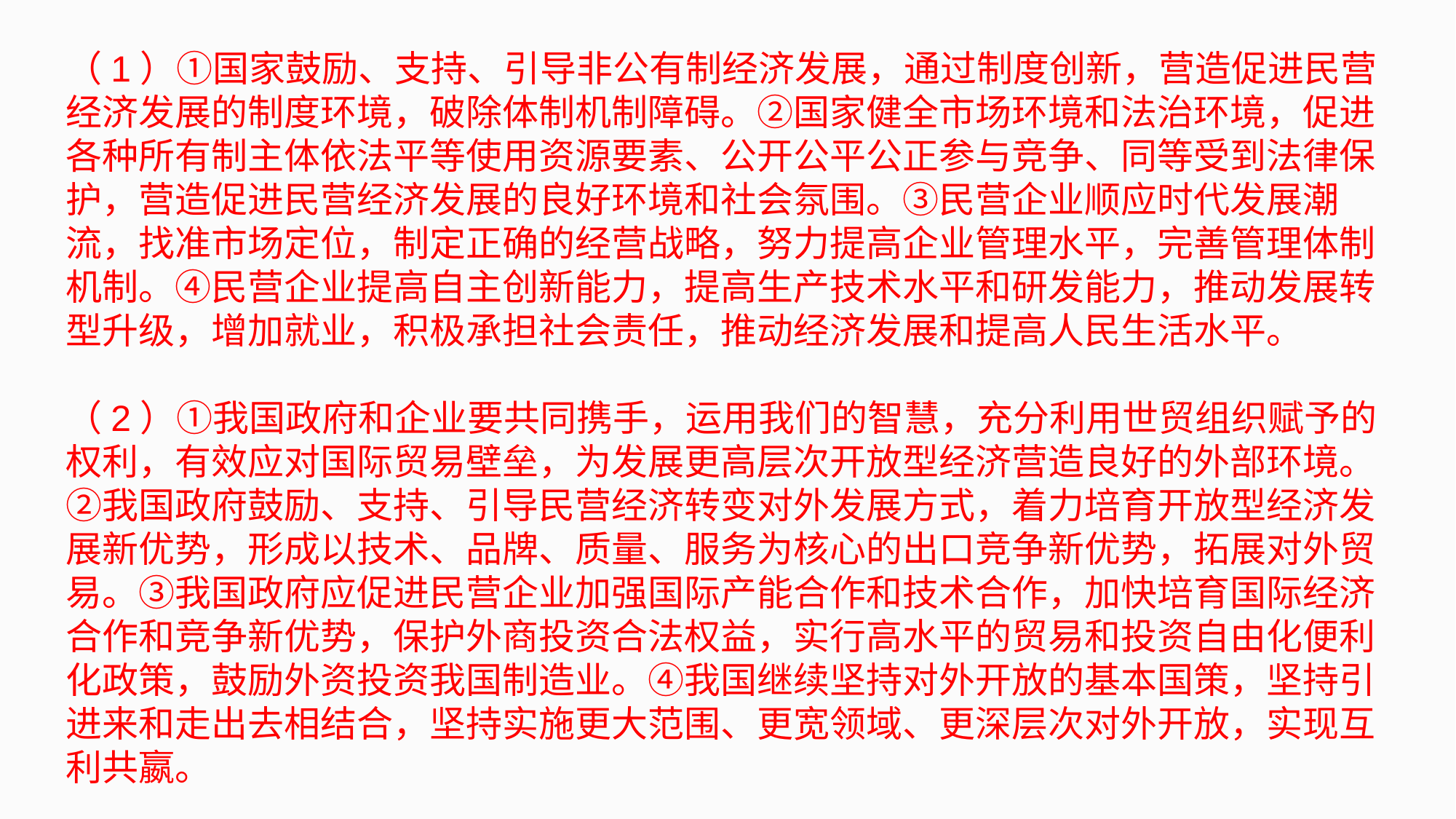

（1）①国家鼓励、支持、引导非公有制经济发展，通过制度创新，营造促进民营经济发展的制度环境，破除体制机制障碍。②国家健全市场环境和法治环境，促进各种所有制主体依法平等使用资源要素、公开公平公正参与竞争、同等受到法律保护，营造促进民营经济发展的良好环境和社会氛围。③民营企业顺应时代发展潮流，找准市场定位，制定正确的经营战略，努力提高企业管理水平，完善管理体制机制。④民营企业提高自主创新能力，提高生产技术水平和研发能力，推动发展转型升级，增加就业，积极承担社会责任，推动经济发展和提高人民生活水平。    （2）①我国政府和企业要共同携手，运用我们的智慧，充分利用世贸组织赋予的权利，有效应对国际贸易壁垒，为发展更高层次开放型经济营造良好的外部环境。②我国政府鼓励、支持、引导民营经济转变对外发展方式，着力培育开放型经济发展新优势，形成以技术、品牌、质量、服务为核心的出口竞争新优势，拓展对外贸易。③我国政府应促进民营企业加强国际产能合作和技术合作，加快培育国际经济合作和竞争新优势，保护外商投资合法权益，实行高水平的贸易和投资自由化便利化政策，鼓励外资投资我国制造业。④我国继续坚持对外开放的基本国策，坚持引进来和走出去相结合，坚持实施更大范围、更宽领域、更深层次对外开放，实现互利共嬴。